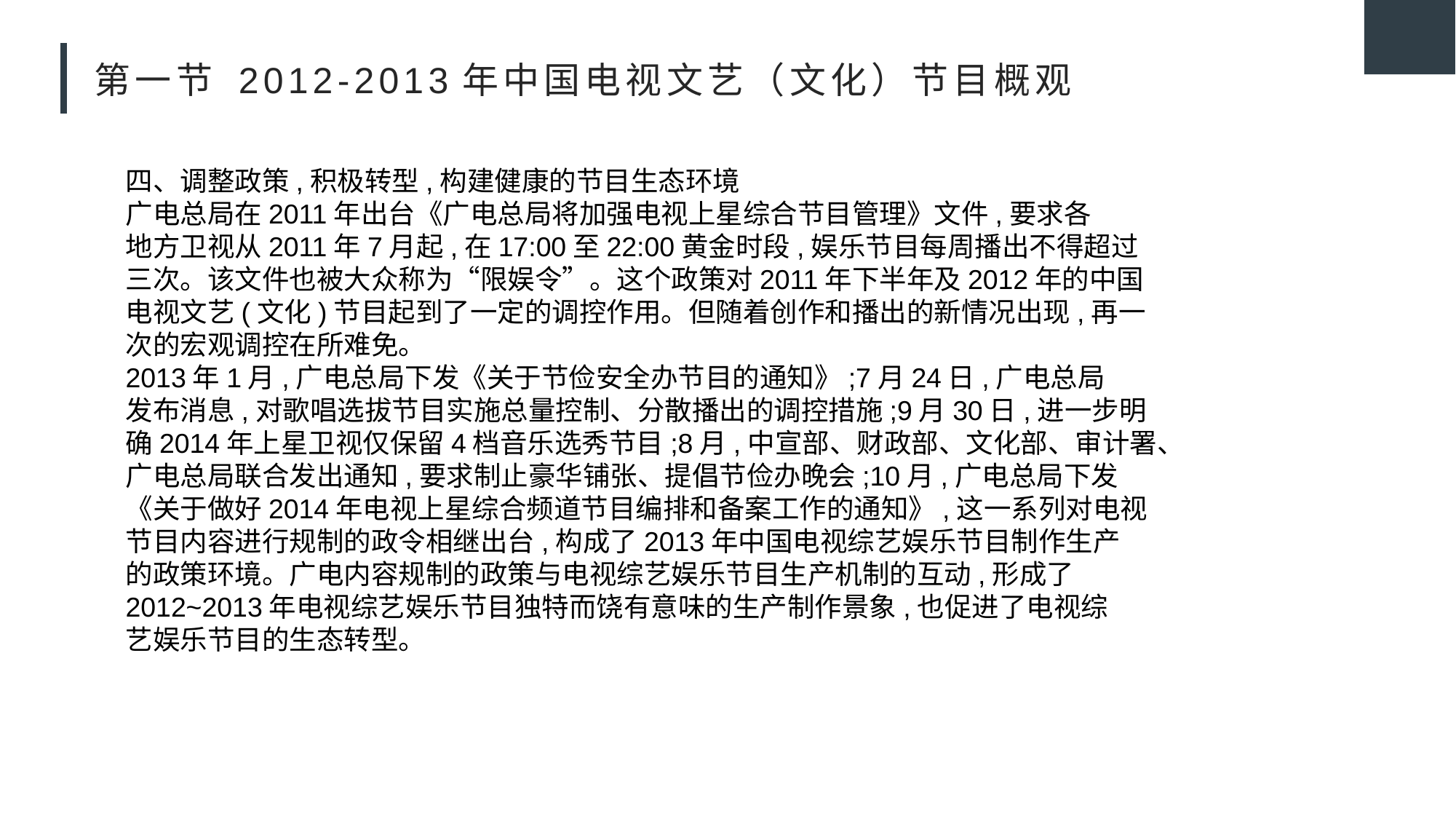

# 第一节 2012-2013年中国电视文艺（文化）节目概观
四、调整政策,积极转型,构建健康的节目生态环境
广电总局在2011年出台《广电总局将加强电视上星综合节目管理》文件,要求各
地方卫视从2011年7月起,在17:00至22:00黄金时段,娱乐节目每周播出不得超过
三次。该文件也被大众称为“限娱令”。这个政策对2011年下半年及2012年的中国
电视文艺(文化)节目起到了一定的调控作用。但随着创作和播出的新情况出现,再一
次的宏观调控在所难免。
2013年1月,广电总局下发《关于节俭安全办节目的通知》;7月24日,广电总局
发布消息,对歌唱选拔节目实施总量控制、分散播出的调控措施;9月30日,进一步明
确2014年上星卫视仅保留4档音乐选秀节目;8月,中宣部、财政部、文化部、审计署、
广电总局联合发出通知,要求制止豪华铺张、提倡节俭办晚会;10月,广电总局下发
《关于做好2014年电视上星综合频道节目编排和备案工作的通知》,这一系列对电视
节目内容进行规制的政令相继出台,构成了2013年中国电视综艺娱乐节目制作生产
的政策环境。广电内容规制的政策与电视综艺娱乐节目生产机制的互动,形成了
2012~2013年电视综艺娱乐节目独特而饶有意味的生产制作景象,也促进了电视综
艺娱乐节目的生态转型。